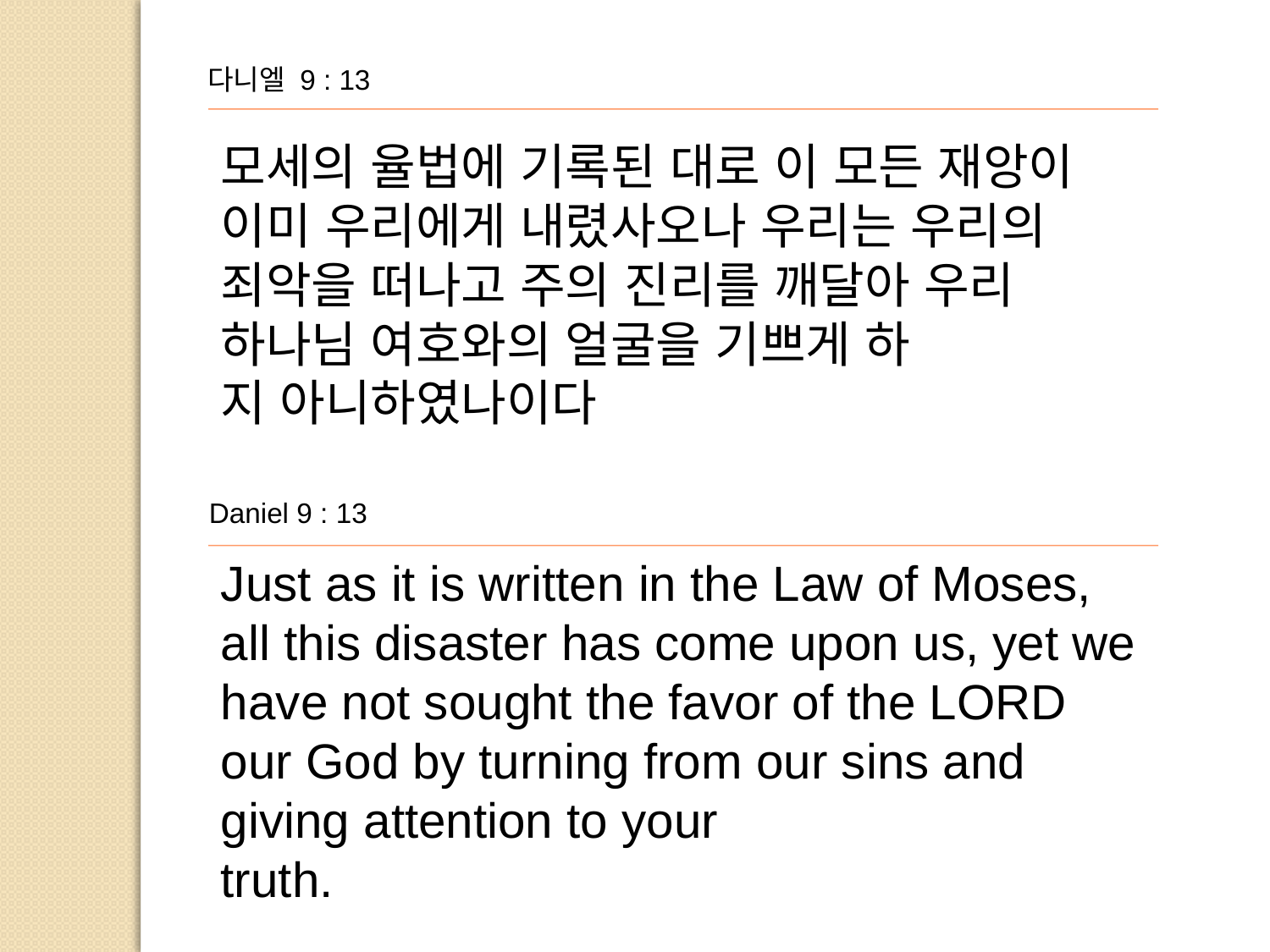

다니엘 9 : 13

모세의 율법에 기록된 대로 이 모든 재앙이 이미 우리에게 내렸사오나 우리는 우리의 죄악을 떠나고 주의 진리를 깨달아 우리 하나님 여호와의 얼굴을 기쁘게 하
지 아니하였나이다
Daniel 9 : 13

Just as it is written in the Law of Moses, all this disaster has come upon us, yet we have not sought the favor of the LORD our God by turning from our sins and giving attention to your
truth.